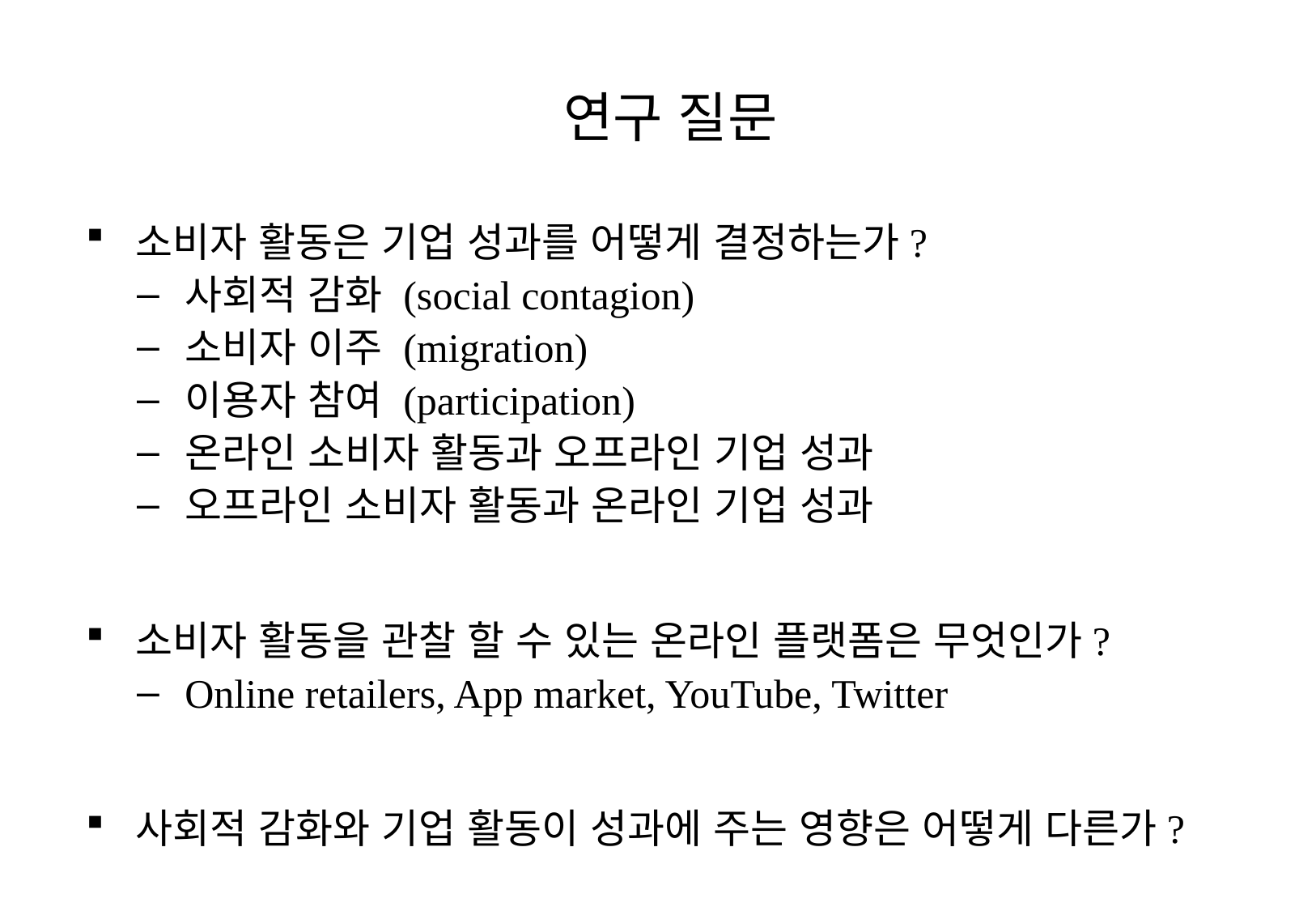

# 연구 질문
소비자 활동은 기업 성과를 어떻게 결정하는가?
사회적 감화 (social contagion)
소비자 이주 (migration)
이용자 참여 (participation)
온라인 소비자 활동과 오프라인 기업 성과
오프라인 소비자 활동과 온라인 기업 성과

소비자 활동을 관찰 할 수 있는 온라인 플랫폼은 무엇인가?
Online retailers, App market, YouTube, Twitter

사회적 감화와 기업 활동이 성과에 주는 영향은 어떻게 다른가?